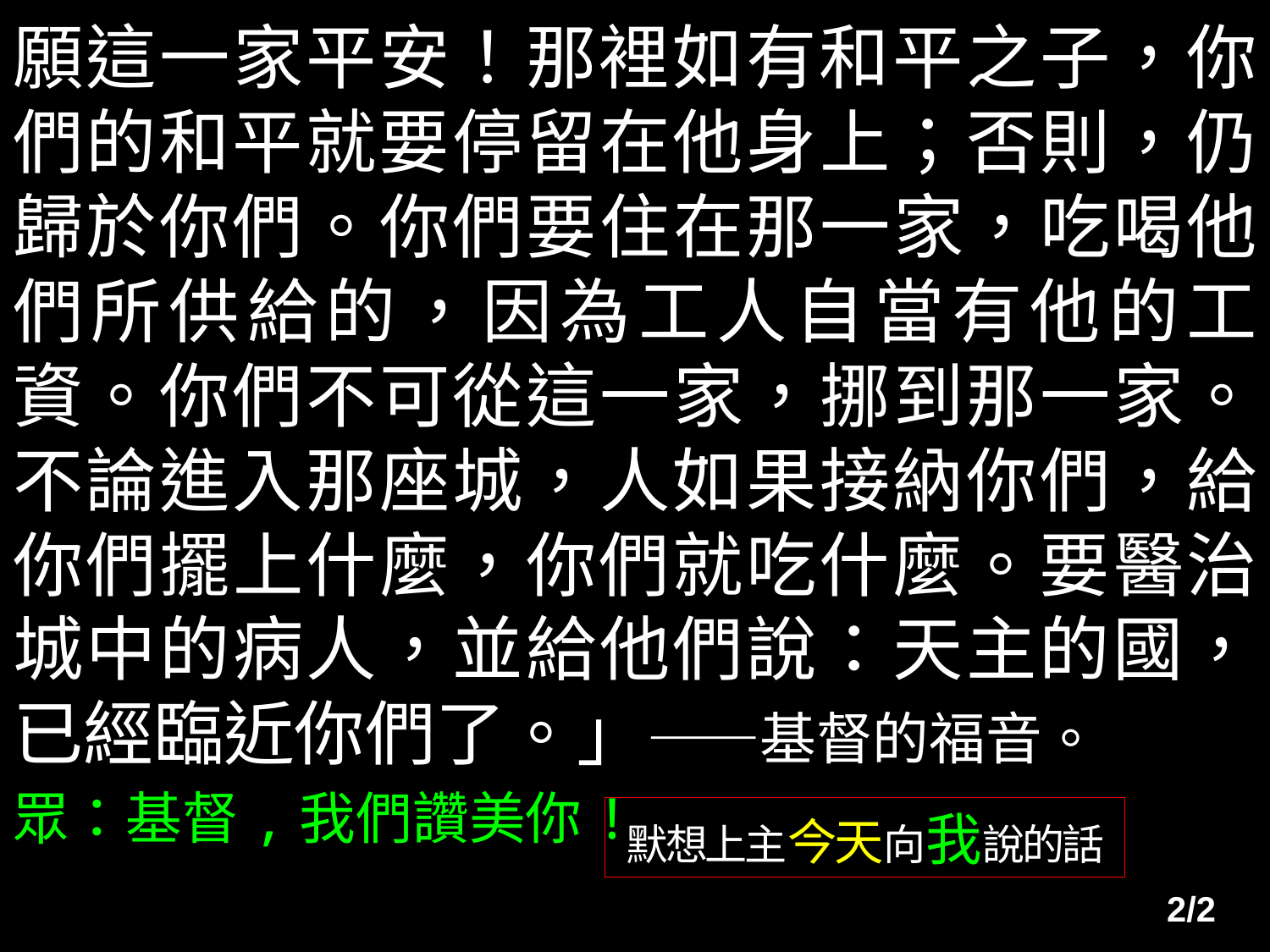

願這一家平安！那裡如有和平之子，你們的和平就要停留在他身上；否則，仍歸於你們。你們要住在那一家，吃喝他們所供給的，因為工人自當有他的工資。你們不可從這一家，挪到那一家。不論進入那座城，人如果接納你們，給你們擺上什麼，你們就吃什麼。要醫治城中的病人，並給他們說：天主的國，已經臨近你們了。」——基督的福音。
眾：基督,我們讚美你!

默想上主今天向我說的話
   2/2